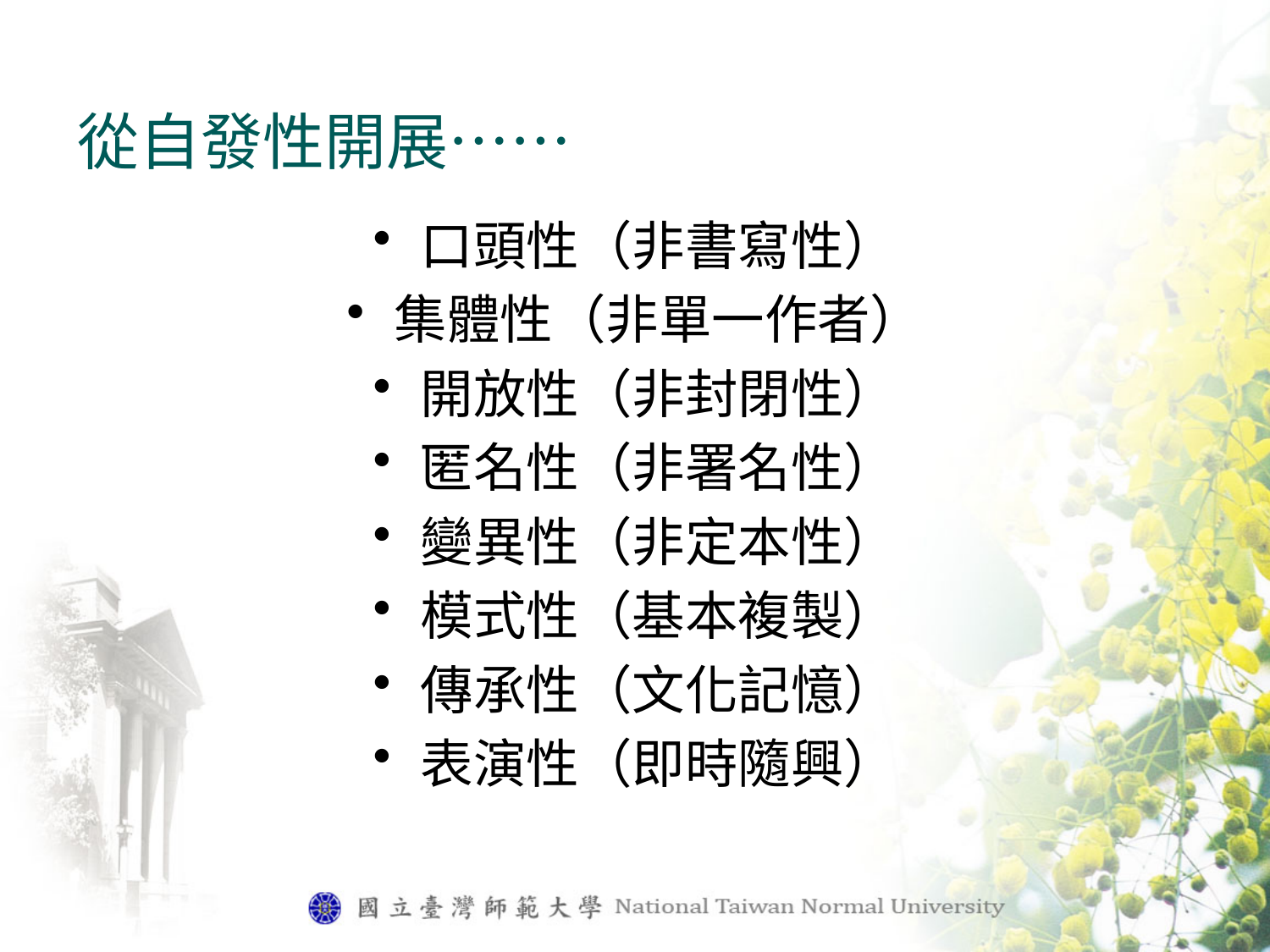

# 從自發性開展……
口頭性（非書寫性）
集體性（非單一作者）
開放性（非封閉性）
匿名性（非署名性）
變異性（非定本性）
模式性（基本複製）
傳承性（文化記憶）
表演性（即時隨興）